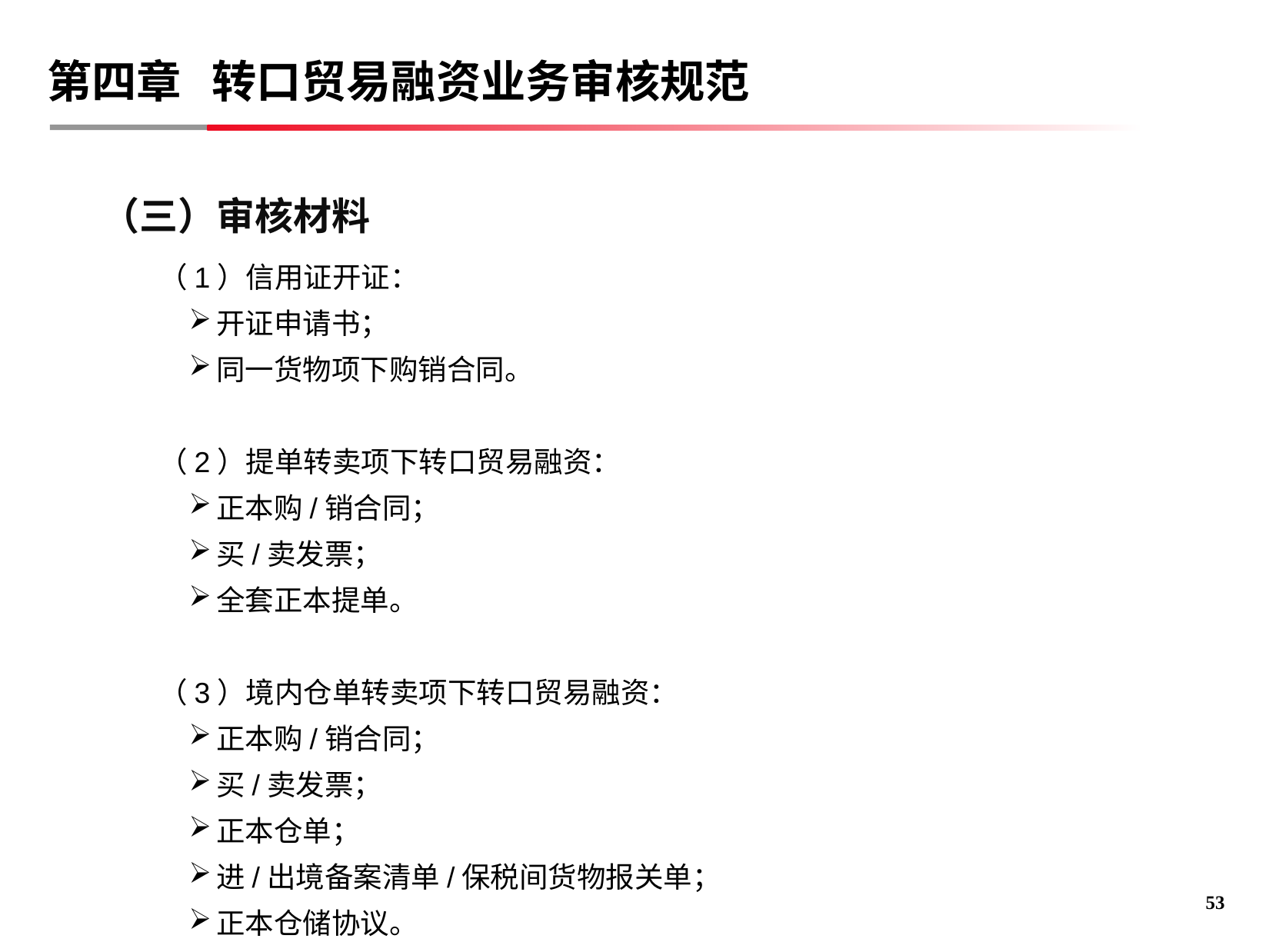

第四章   转口贸易融资业务审核规范

（三）审核材料
（1）信用证开证：
开证申请书；
同一货物项下购销合同。

（2）提单转卖项下转口贸易融资：
正本购/销合同；
买/卖发票；
全套正本提单。

（3）境内仓单转卖项下转口贸易融资：
正本购/销合同；
买/卖发票；
正本仓单；
进/出境备案清单/保税间货物报关单；
正本仓储协议。

53